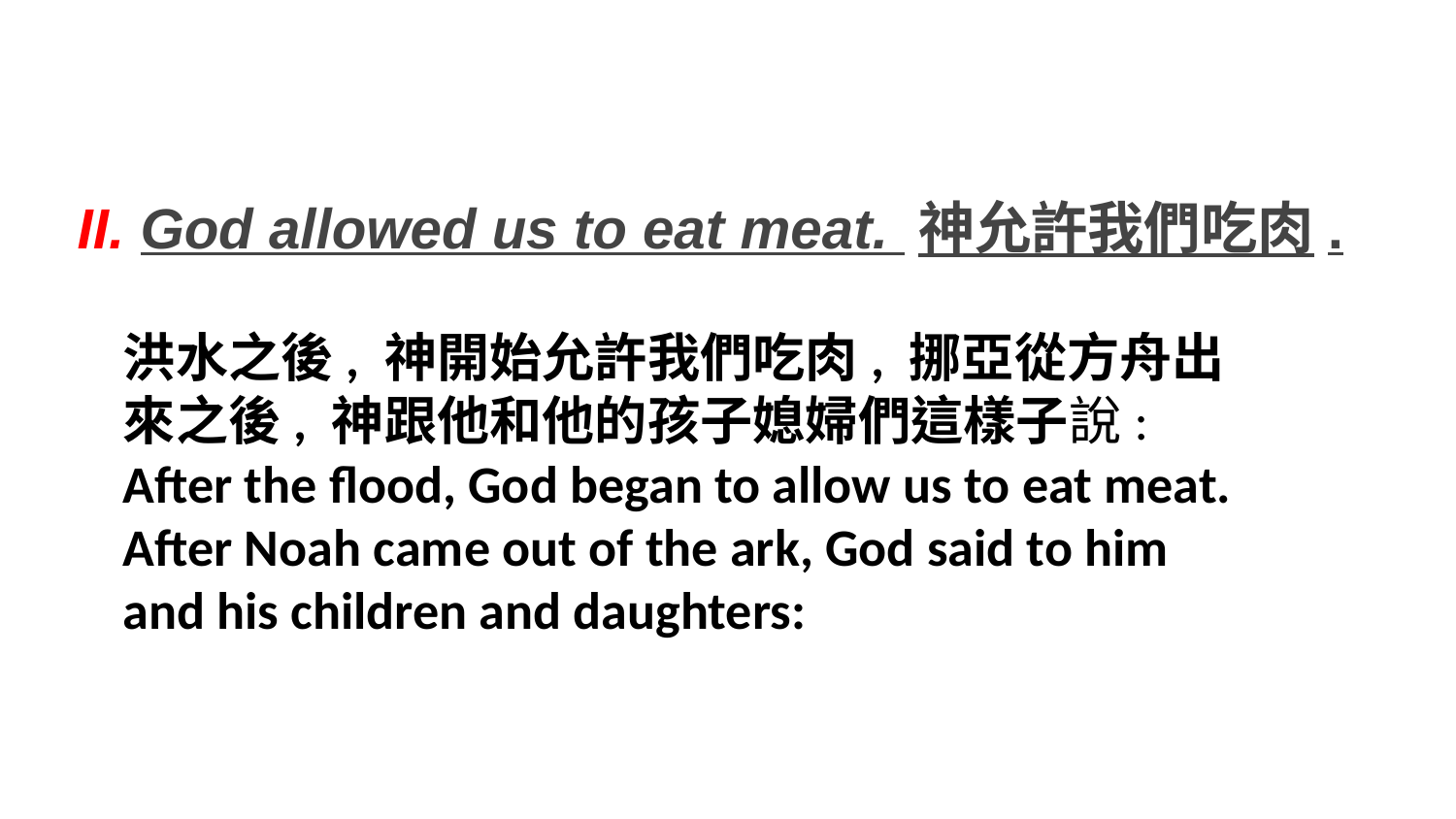

II. God allowed us to eat meat. 神允許我們吃肉.
洪水之後, 神開始允許我們吃肉, 挪亞從方舟出來之後, 神跟他和他的孩子媳婦們這樣子說:
After the flood, God began to allow us to eat meat. After Noah came out of the ark, God said to him and his children and daughters: